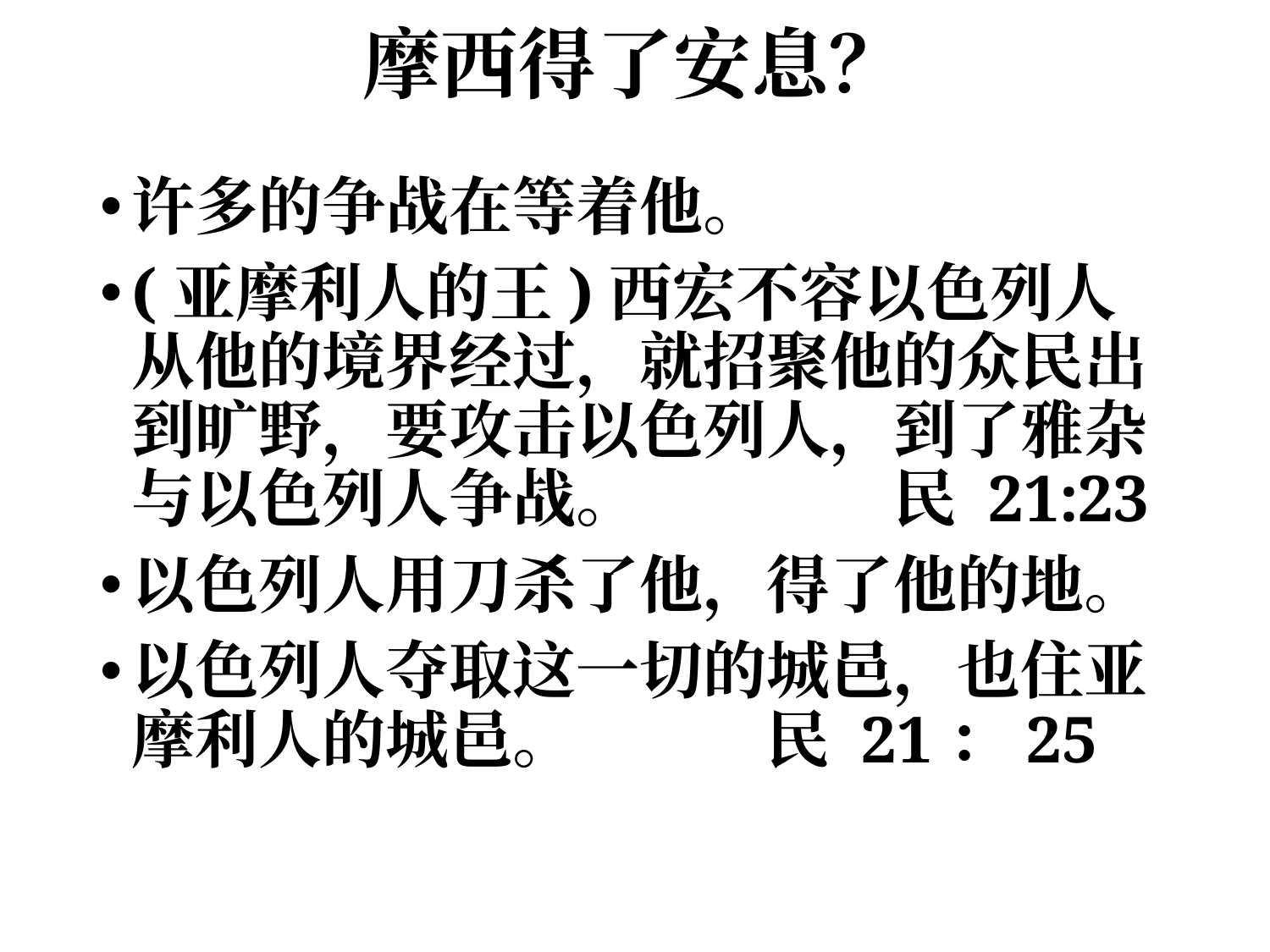

# 摩西得了安息？
许多的争战在等着他。
(亚摩利人的王)西宏不容以色列人从他的境界经过，就招聚他的众民出到旷野，要攻击以色列人，到了雅杂与以色列人争战。		民 21:23
以色列人用刀杀了他，得了他的地。
以色列人夺取这一切的城邑，也住亚摩利人的城邑。		民 21：25